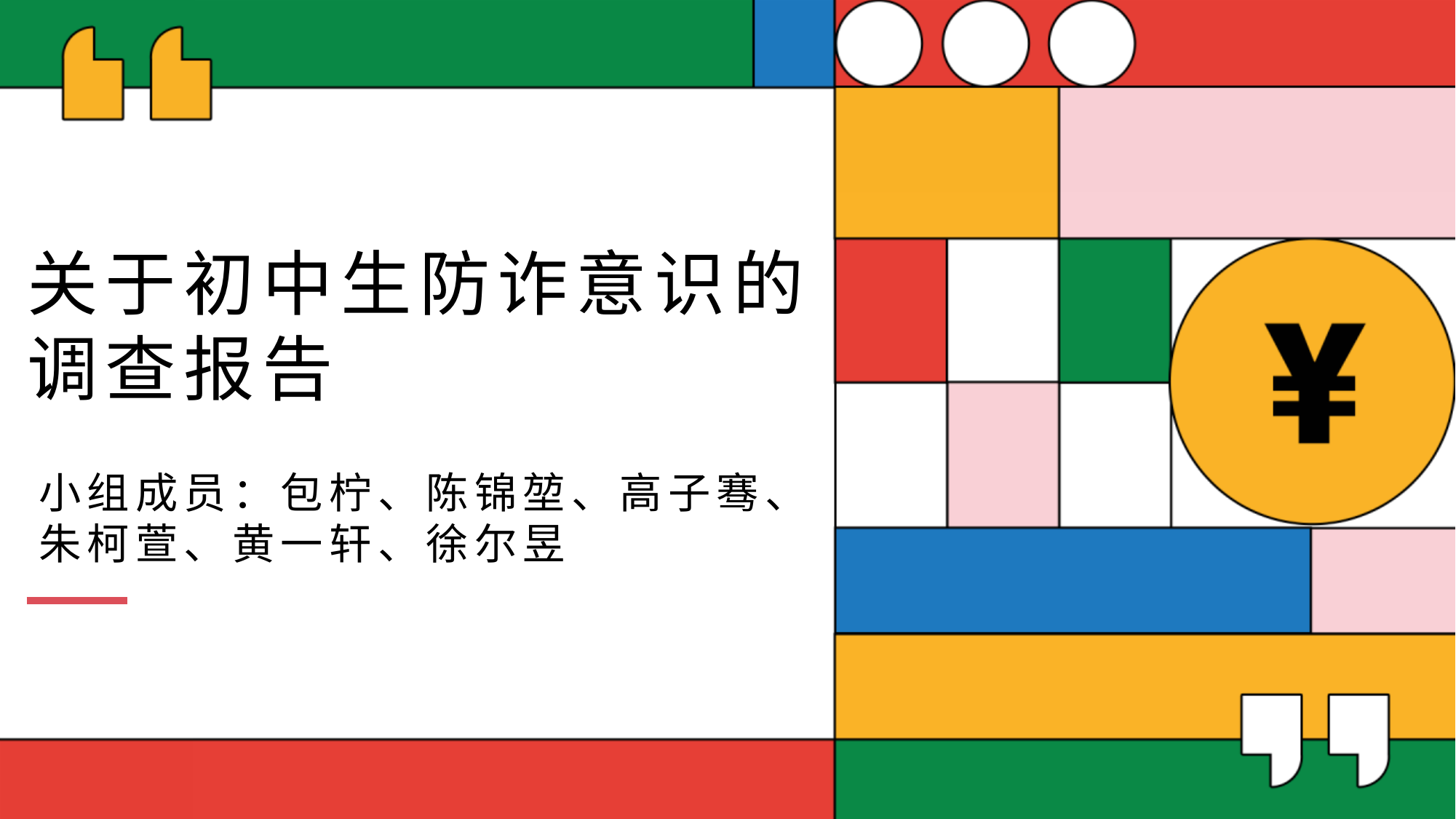

关于初中生防诈意识的调查报告
小组成员：包柠、陈锦堃、高子骞、朱柯萱、黄一轩、徐尔昱